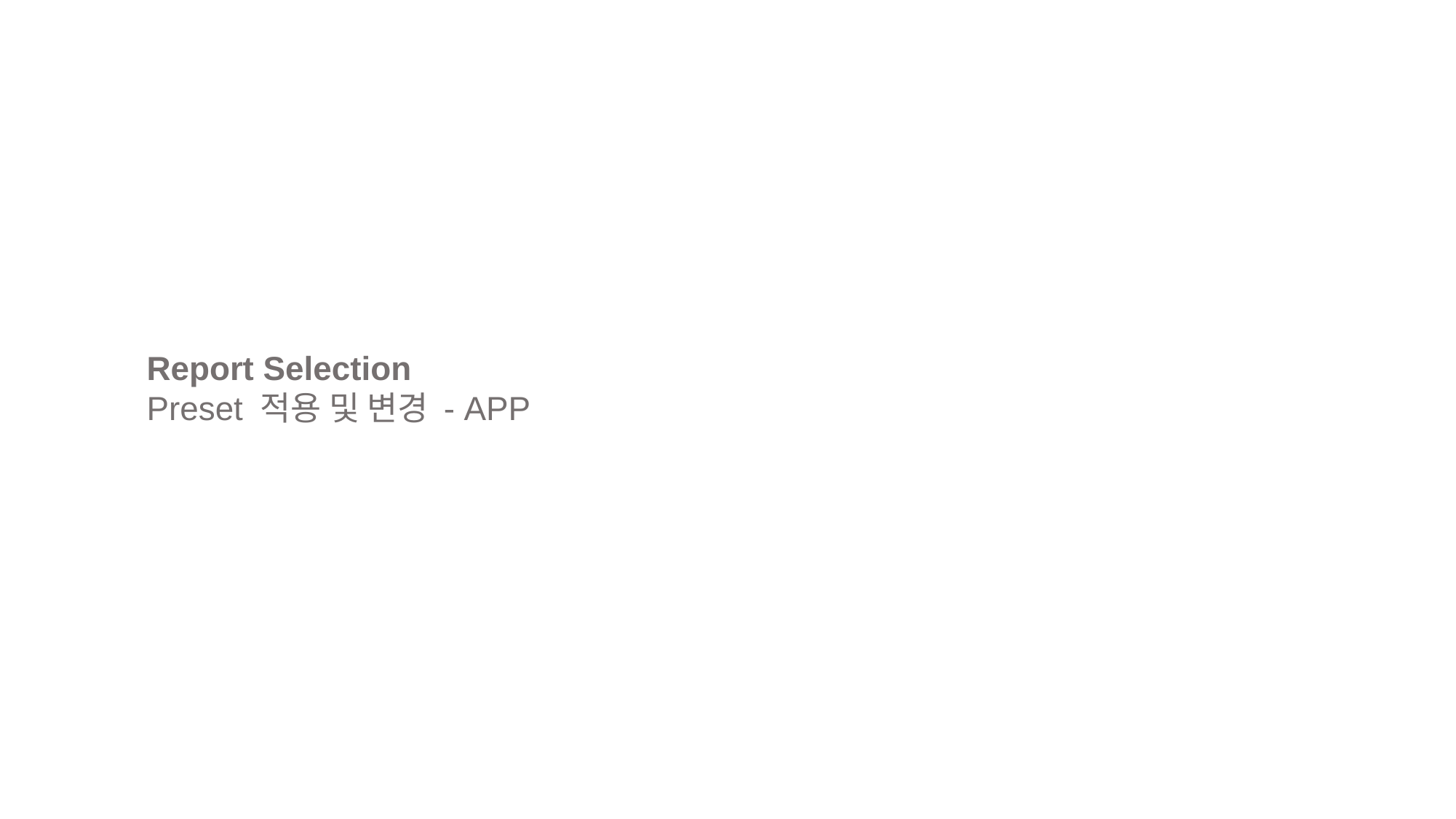

Report Selection
Preset 적용 및 변경 - APP